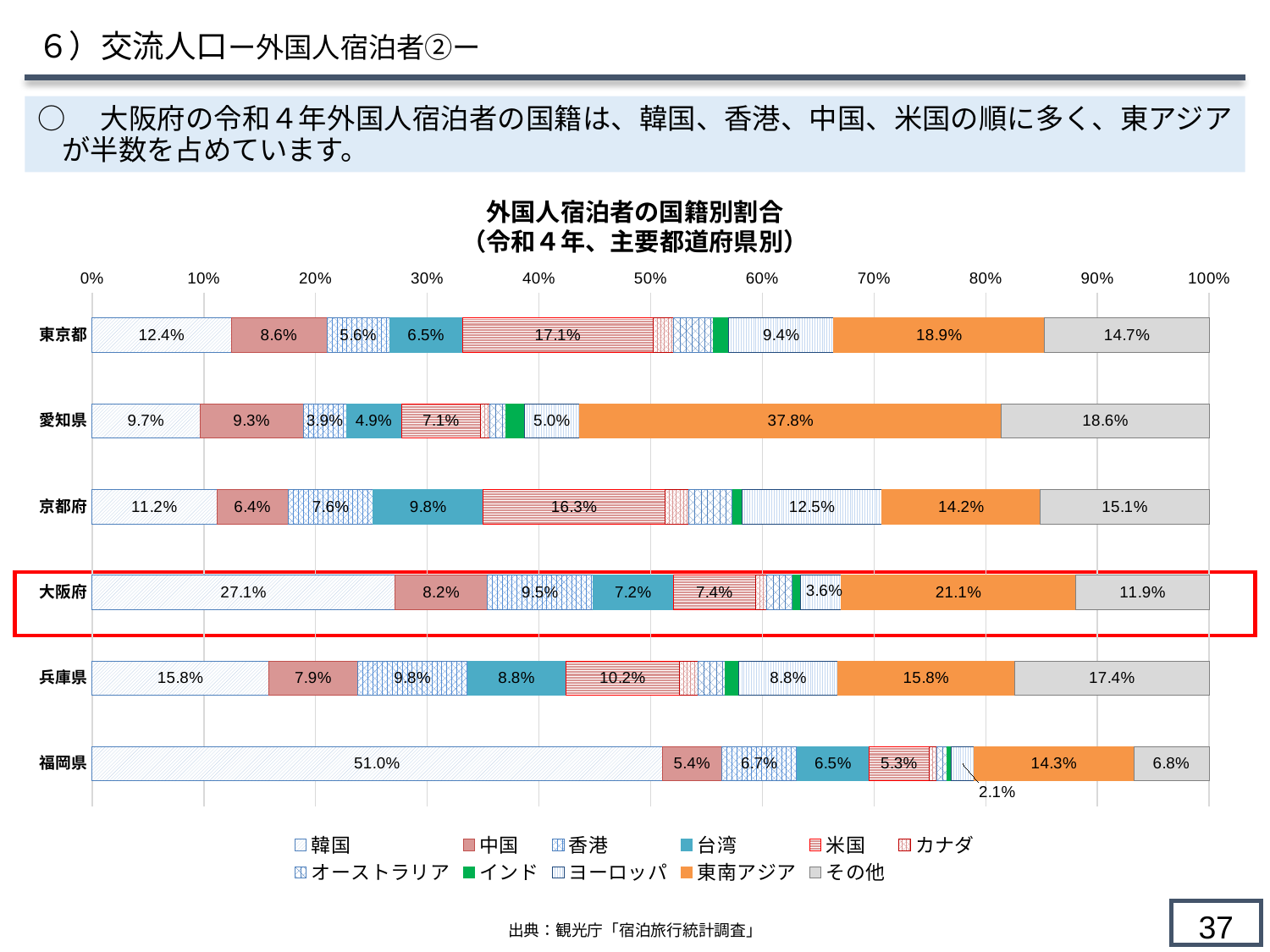

６）交流人口ー外国人宿泊者②ー
○　大阪府の令和４年外国人宿泊者の国籍は、韓国、香港、中国、米国の順に多く、東アジアが半数を占めています。
外国人宿泊者の国籍別割合
（令和４年、主要都道府県別）

### Chart

| Category | 韓国 | 中国 | 香港 | 台湾 | 米国 | カナダ | オーストラリア | インド | ヨーロッパ | 東南アジア | その他 |
|---|---|---|---|---|---|---|---|---|---|---|---|
| 東京都 | 658600.0 | 454710.0 | 296620.0 | 344240.0 | 903810.0 | 97510.0 | 187520.0 | 73350.0 | 496730.0 | 999200.0 | 778960.0 |
| 愛知県 | 26790.0 | 25670.0 | 10730.0 | 13650.0 | 19730.0 | 2190.0 | 4070.0 | 4510.0 | 13820.0 | 104750.0 | 51570.0 |
| 京都府 | 117020.0 | 67360.0 | 79600.0 | 103270.0 | 170850.0 | 22220.0 | 41660.0 | 8480.0 | 131210.0 | 148930.0 | 158350.0 |
| 大阪府 | 458620.0 | 139260.0 | 160200.0 | 121360.0 | 124530.0 | 17070.0 | 39230.0 | 11130.0 | 61450.0 | 355780.0 | 201390.0 |
| 兵庫県 | 17460.0 | 8770.0 | 10850.0 | 9720.0 | 11230.0 | 1800.0 | 2690.0 | 1400.0 | 9750.0 | 17480.0 | 19210.0 |
| 福岡県 | 256890.0 | 26930.0 | 33680.0 | 32740.0 | 26770.0 | 3520.0 | 4810.0 | 1650.0 | 10550.0 | 71780.0 | 34000.0 |
37
出典：観光庁「宿泊旅行統計調査」